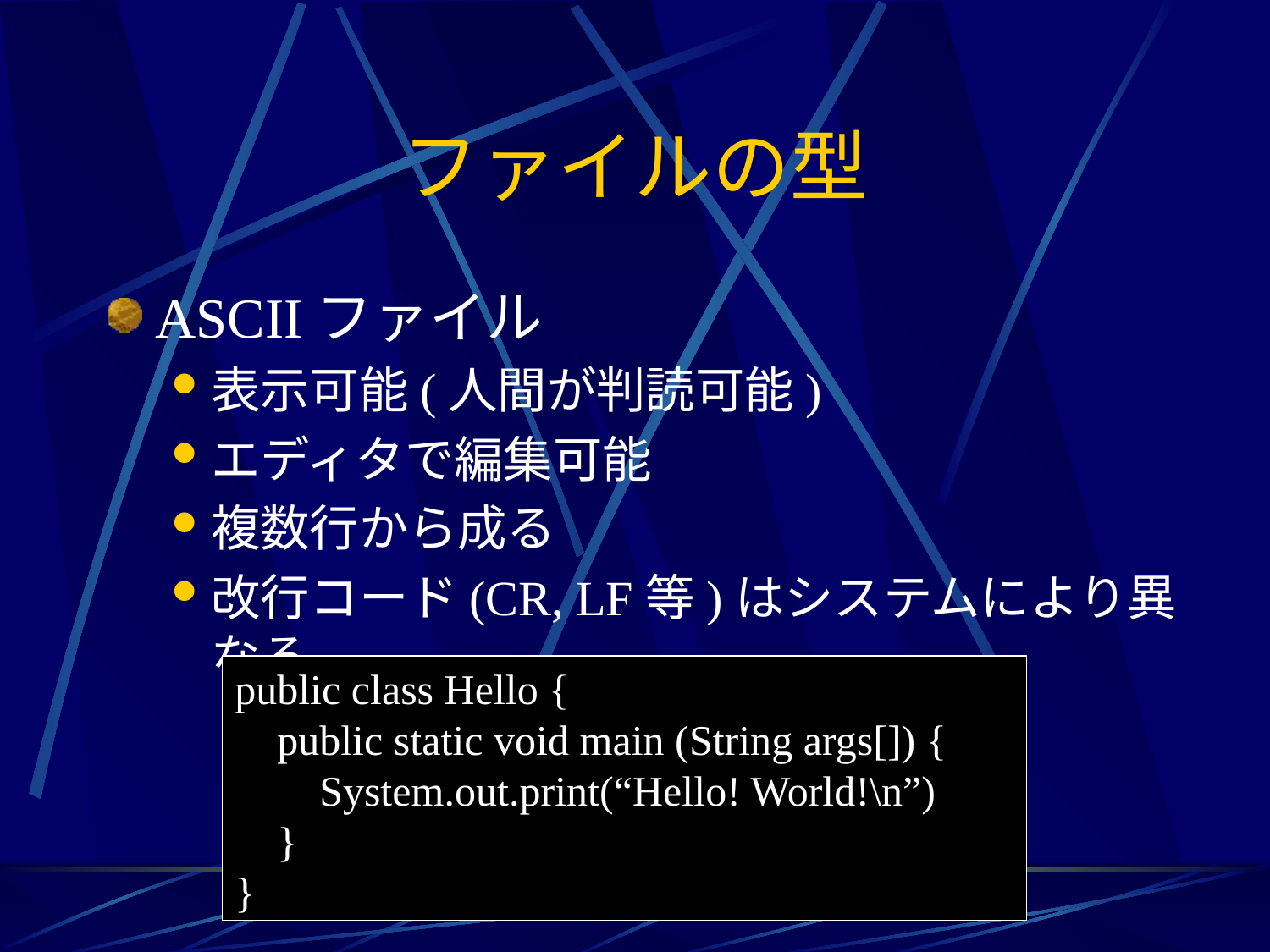

# ファイルの型
ASCIIファイル
表示可能(人間が判読可能)
エディタで編集可能
複数行から成る
改行コード(CR, LF等)はシステムにより異なる
public class Hello {
    public static void main (String args[]) {
        System.out.print(“Hello! World!\n”)
    }
}